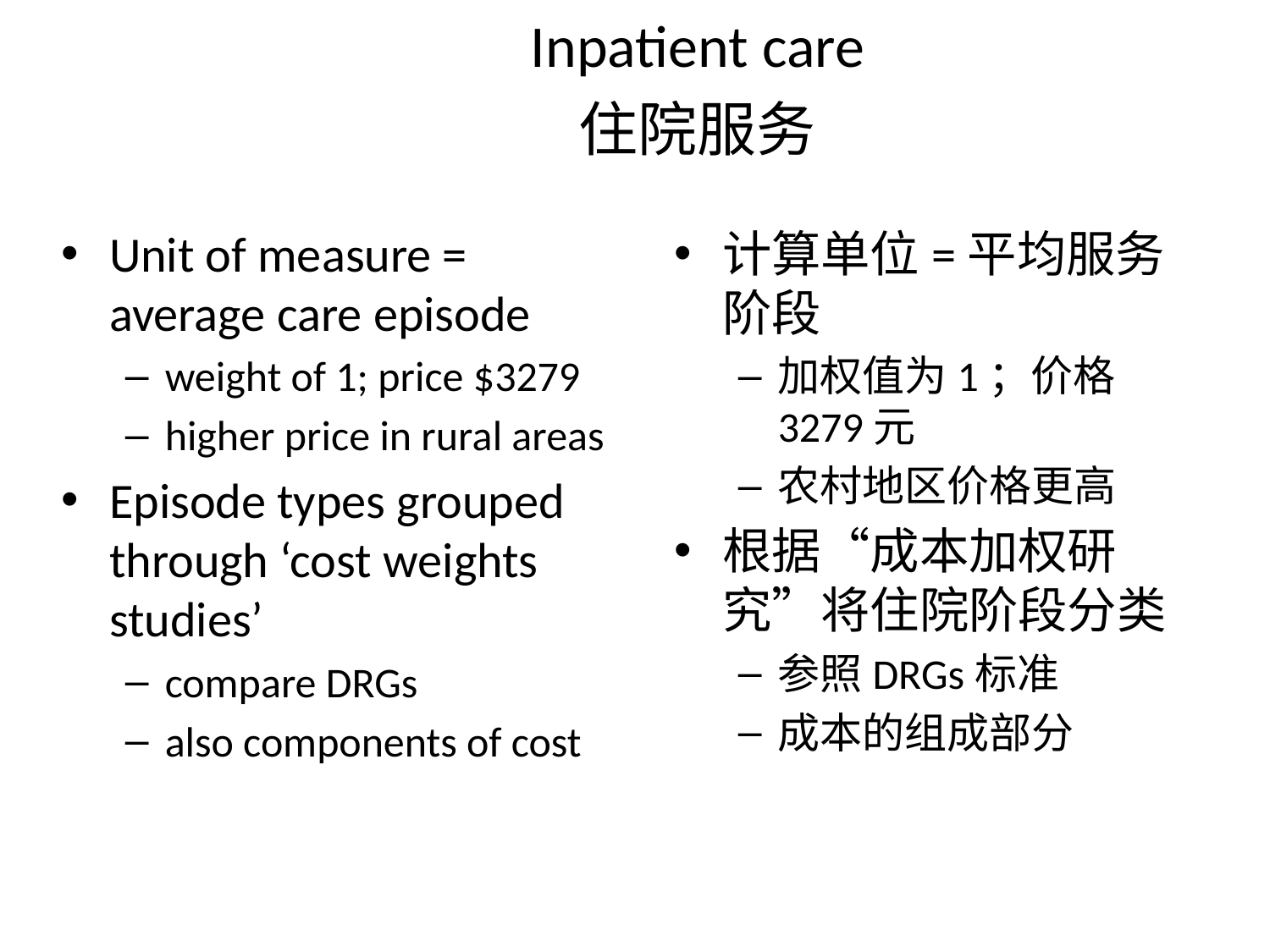

# Inpatient care 住院服务
Unit of measure = average care episode
weight of 1; price $3279
higher price in rural areas
Episode types grouped through ‘cost weights studies’
compare DRGs
also components of cost
计算单位=平均服务阶段
加权值为1；价格3279元
农村地区价格更高
根据“成本加权研究”将住院阶段分类
参照DRGs标准
成本的组成部分